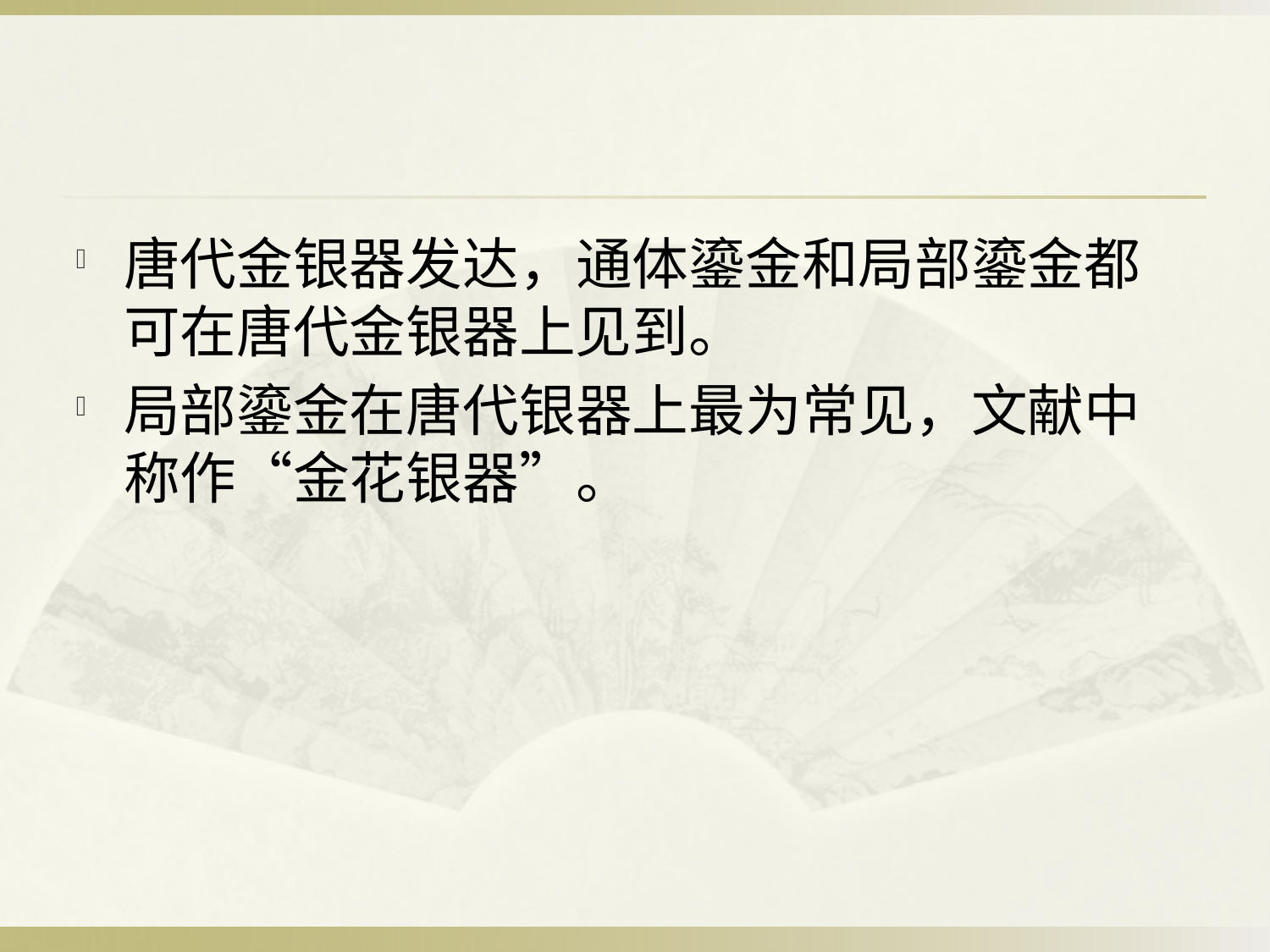

#
唐代金银器发达，通体鎏金和局部鎏金都可在唐代金银器上见到。
局部鎏金在唐代银器上最为常见，文献中称作“金花银器”。